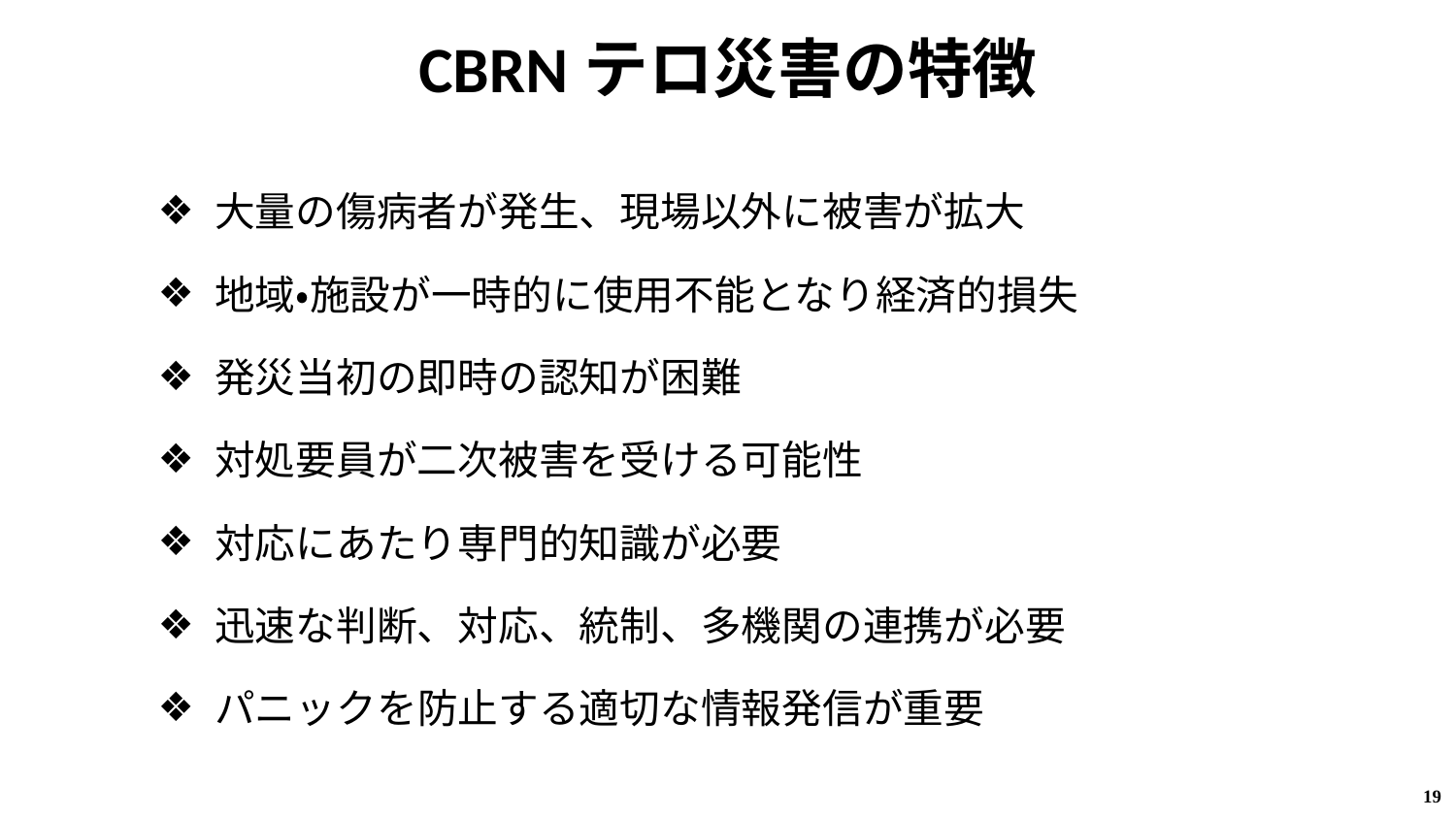

# CBRNテロ災害の特徴
大量の傷病者が発生、現場以外に被害が拡大
地域・施設が一時的に使用不能となり経済的損失
発災当初の即時の認知が困難
対処要員が二次被害を受ける可能性
対応にあたり専門的知識が必要
迅速な判断、対応、統制、多機関の連携が必要
パニックを防止する適切な情報発信が重要

19